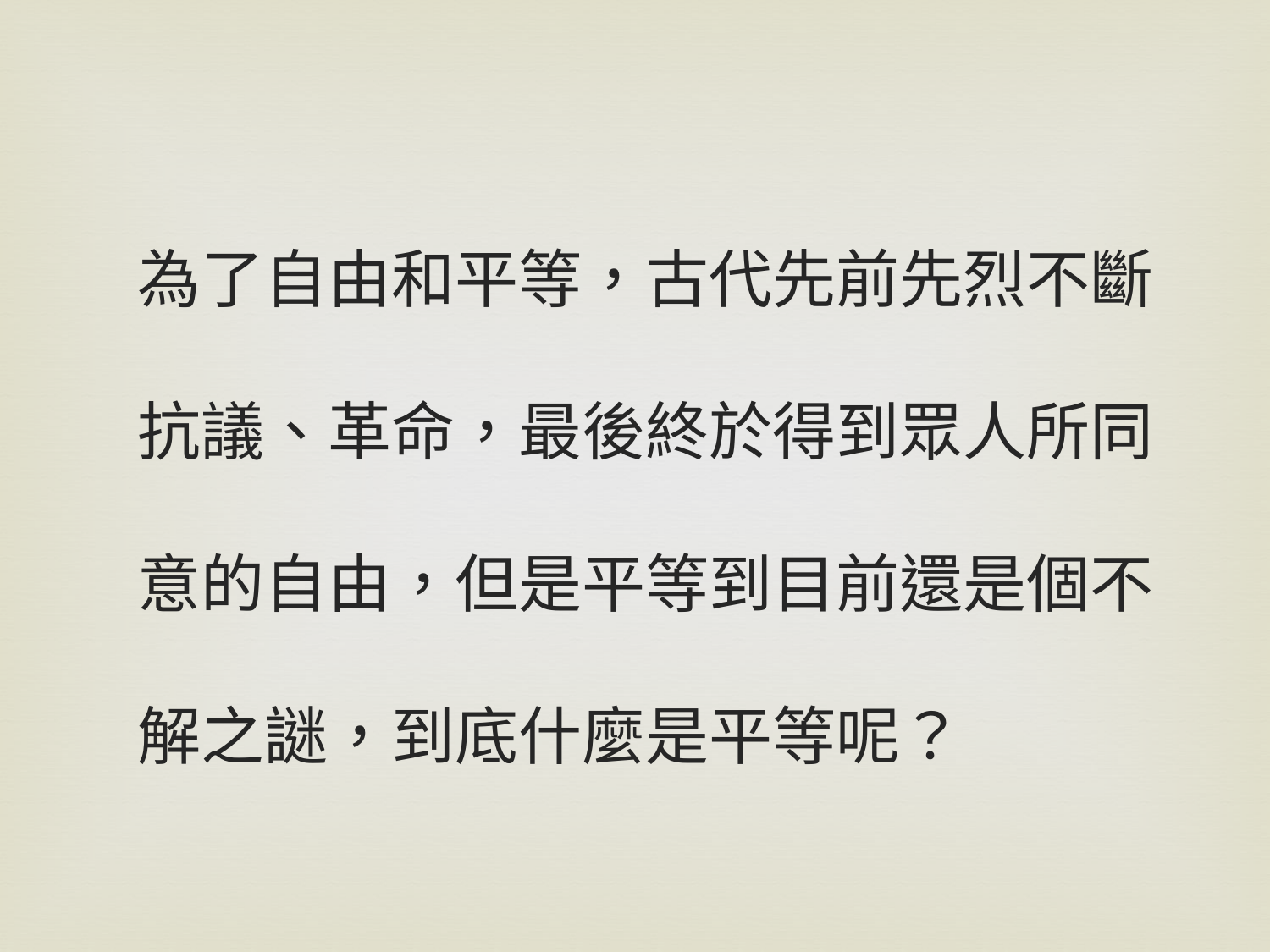

為了自由和平等，古代先前先烈不斷抗議、革命，最後終於得到眾人所同意的自由，但是平等到目前還是個不解之謎，到底什麼是平等呢？